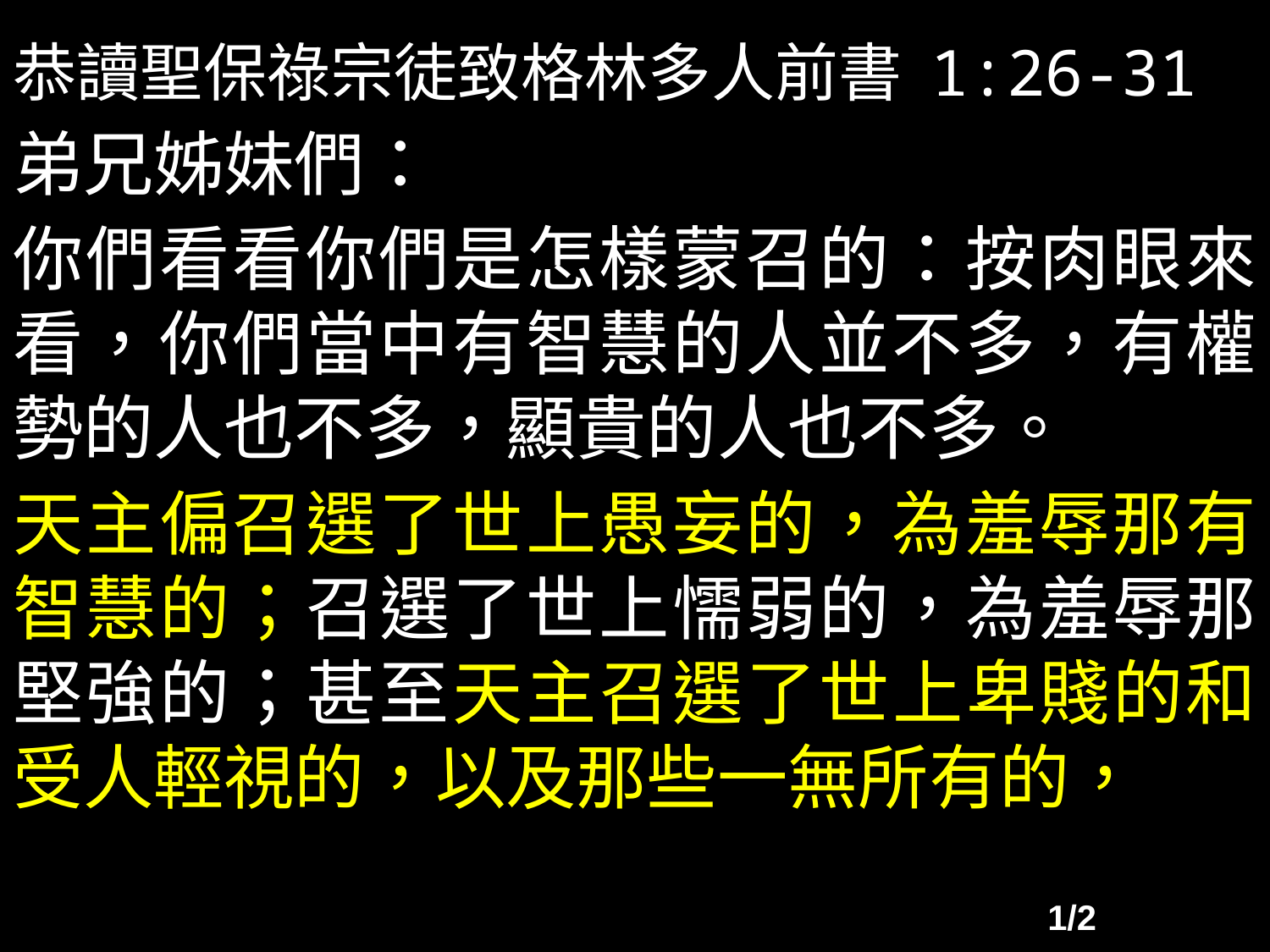

恭讀聖保祿宗徒致格林多人前書 1:26-31
弟兄姊妹們：
你們看看你們是怎樣蒙召的：按肉眼來看，你們當中有智慧的人並不多，有權勢的人也不多，顯貴的人也不多。
天主偏召選了世上愚妄的，為羞辱那有智慧的；召選了世上懦弱的，為羞辱那堅強的；甚至天主召選了世上卑賤的和受人輕視的，以及那些一無所有的，
1/2